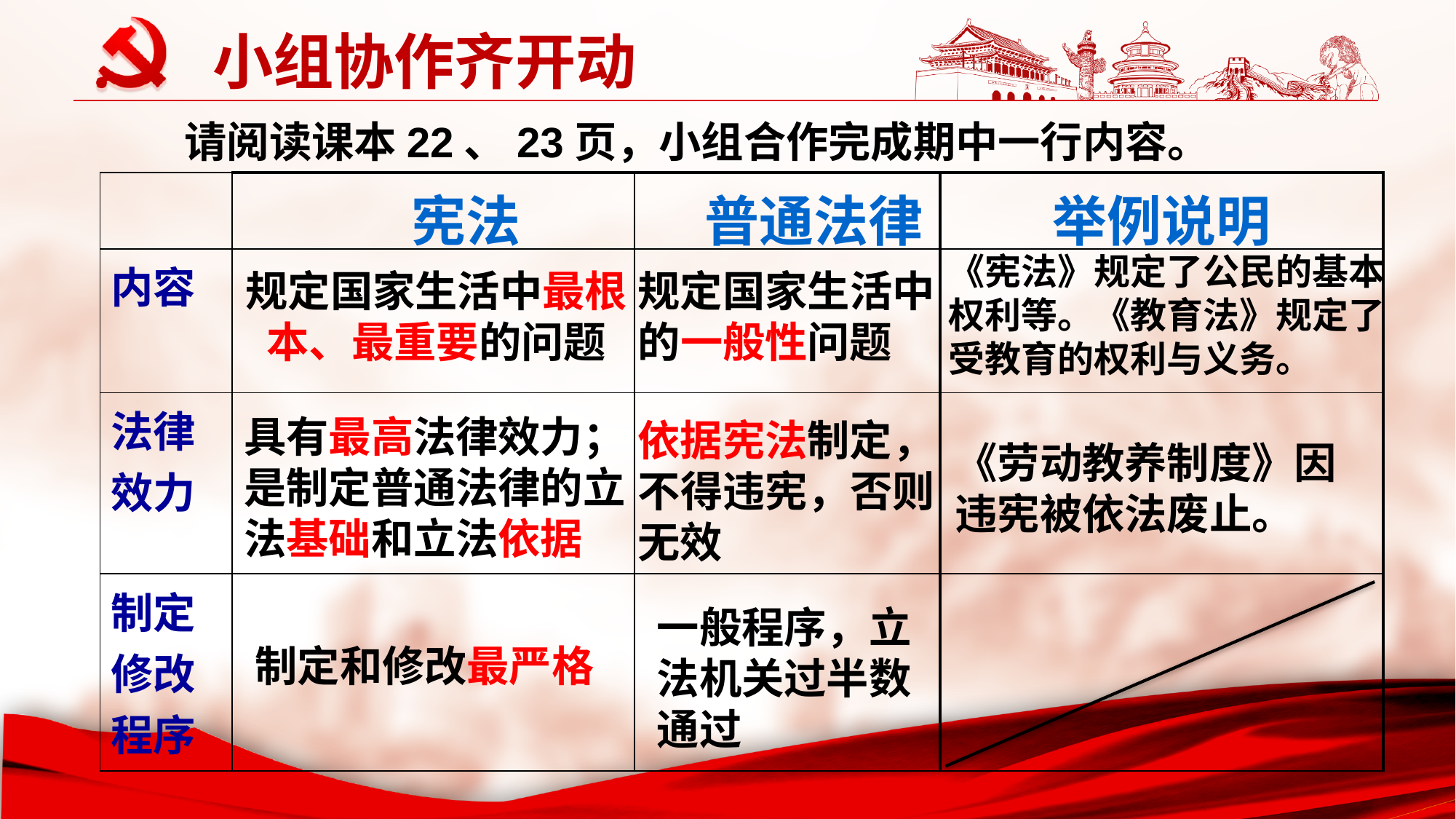

小组协作齐开动
请阅读课本22、23页，小组合作完成期中一行内容。
|  | 宪法 | 普通法律 | 举例说明 |
| --- | --- | --- | --- |
| 内容 |  |  |  |
| 法律效力 |  |  |  |
| 制定修改程序 |  |  |  |
《宪法》规定了公民的基本权利等。《教育法》规定了受教育的权利与义务。
规定国家生活中最根本、最重要的问题
规定国家生活中的一般性问题
具有最高法律效力；是制定普通法律的立法基础和立法依据
依据宪法制定，不得违宪，否则无效
《劳动教养制度》因违宪被依法废止。
一般程序，立法机关过半数通过
制定和修改最严格